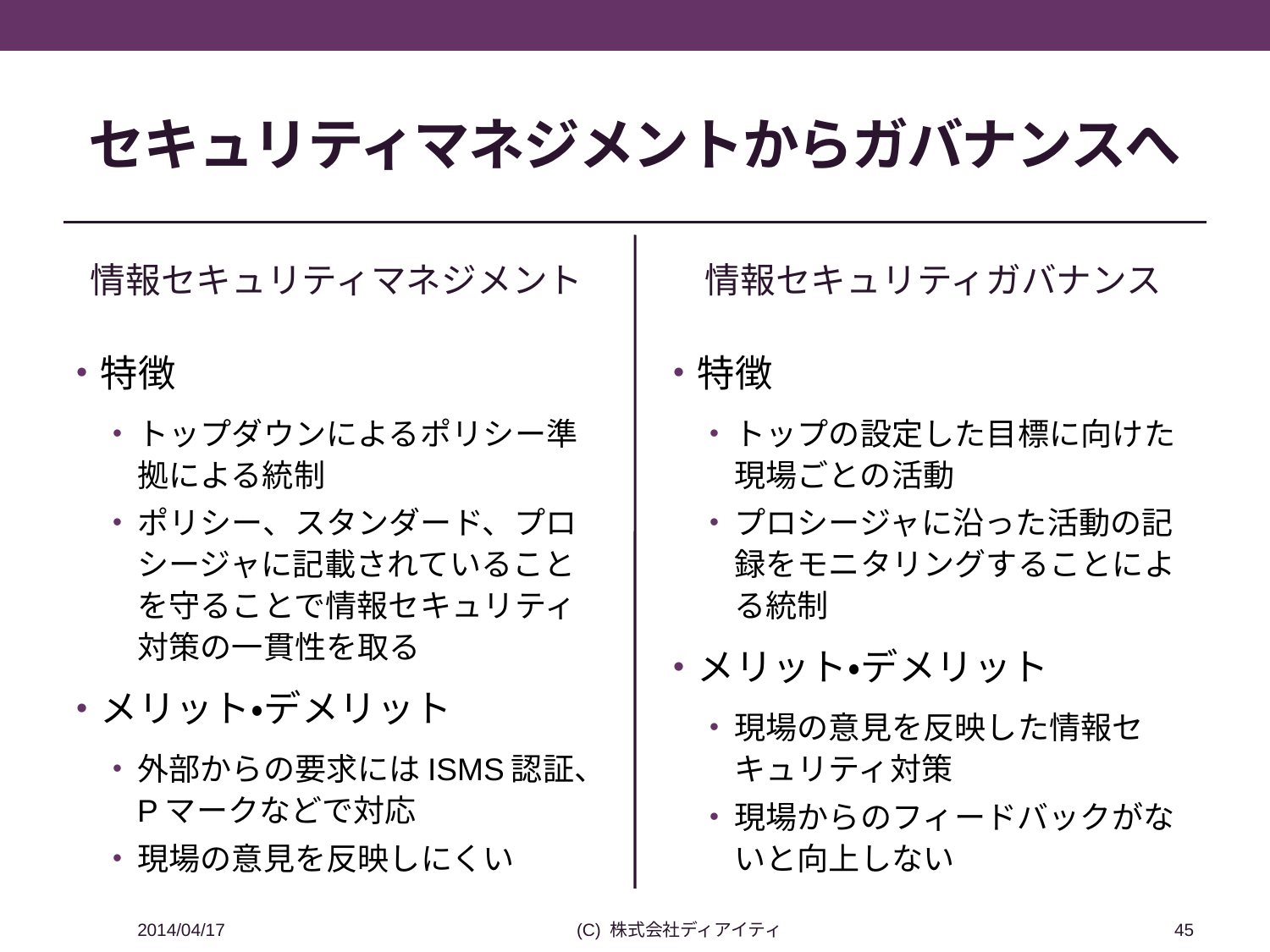

# セキュリティマネジメントからガバナンスへ
情報セキュリティマネジメント
情報セキュリティガバナンス
特徴
トップダウンによるポリシー準拠による統制
ポリシー、スタンダード、プロシージャに記載されていることを守ることで情報セキュリティ対策の一貫性を取る
メリット・デメリット
外部からの要求にはISMS認証、Pマークなどで対応
現場の意見を反映しにくい

特徴
トップの設定した目標に向けた現場ごとの活動
プロシージャに沿った活動の記録をモニタリングすることによる統制
メリット・デメリット
現場の意見を反映した情報セキュリティ対策
現場からのフィードバックがないと向上しない

2014/04/17
(C) 株式会社ディアイティ
45